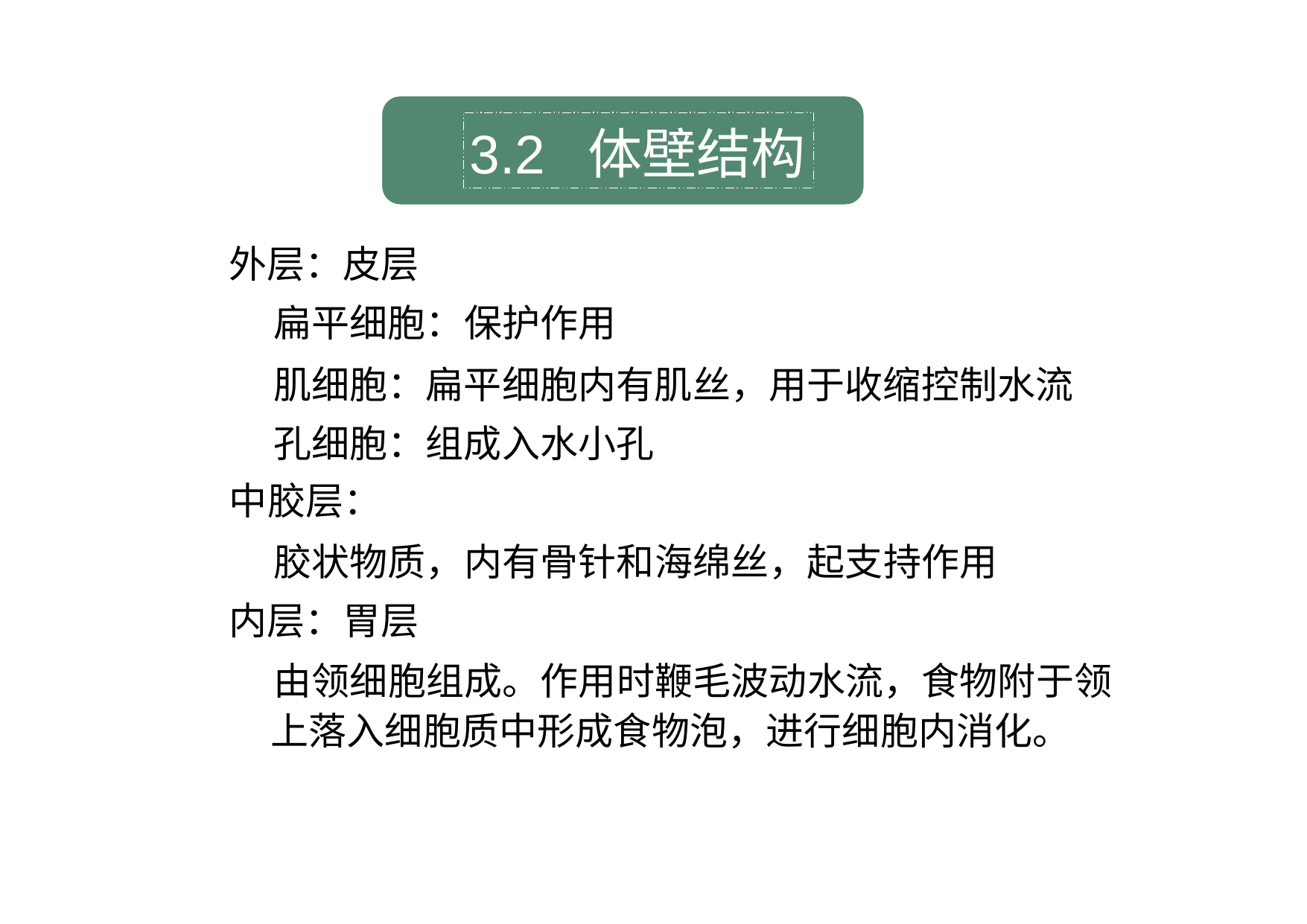

3.2  体壁结构

外层：皮层
扁平细胞：保护作用
肌细胞：扁平细胞内有肌丝，用于收缩控制水流

孔细胞：组成入水小孔
中胶层：
胶状物质，内有骨针和海绵丝，起支持作用
内层：胃层
	由领细胞组成。作用时鞭毛波动水流，食物附于领
上落入细胞质中形成食物泡，进行细胞内消化。